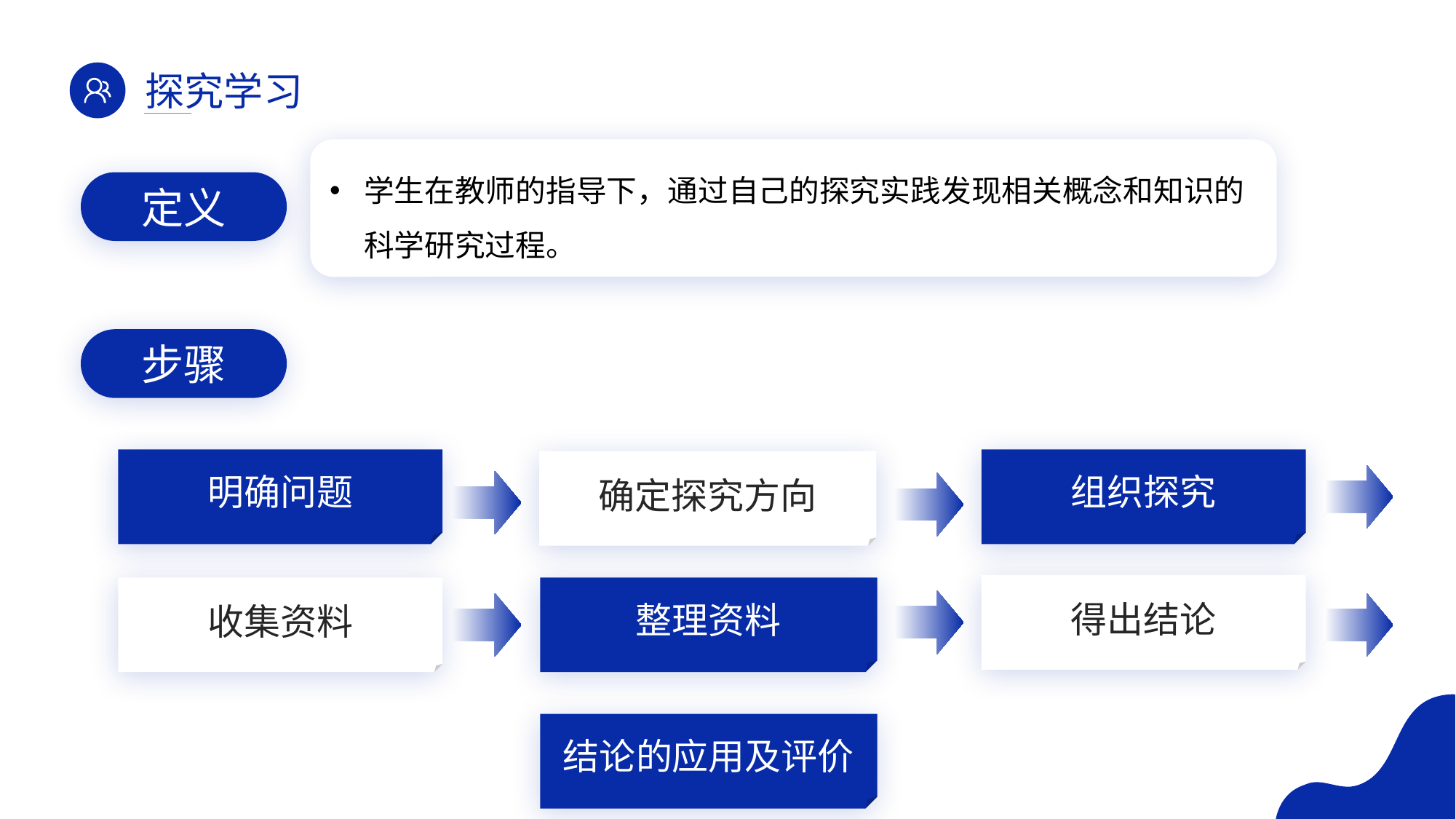

探究学习
学生在教师的指导下，通过自己的探究实践发现相关概念和知识的科学研究过程。
定义
步骤
明确问题
组织探究
确定探究方向

得出结论
收集资料
整理资料

结论的应用及评价